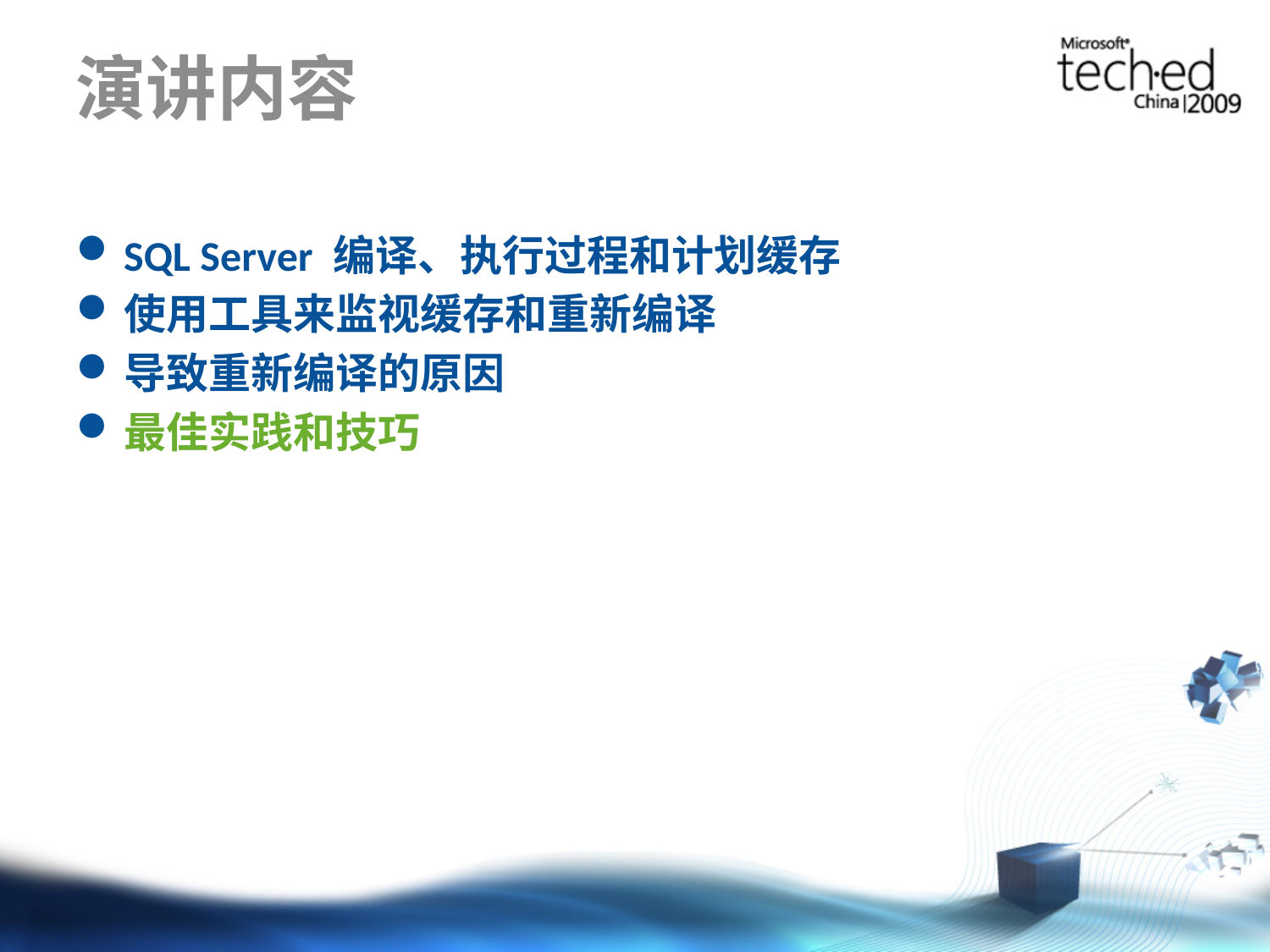

# 演讲内容
SQL Server 编译、执行过程和计划缓存
使用工具来监视缓存和重新编译
导致重新编译的原因
最佳实践和技巧